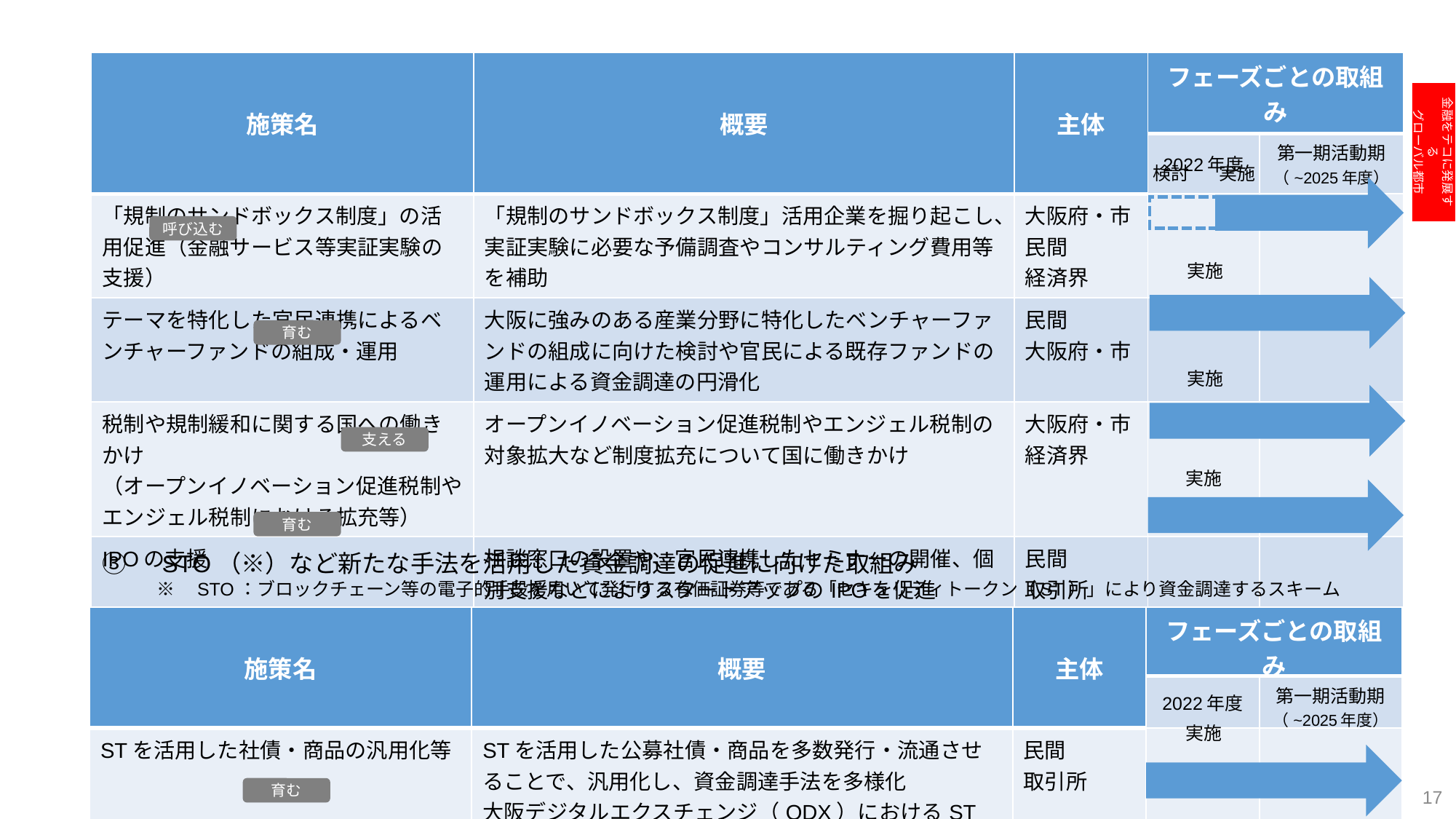

| 施策名 | 概要 | 主体 | フェーズごとの取組み |  |
| --- | --- | --- | --- | --- |
|  |  |  | 2022年度 | 第一期活動期 （~2025年度） |
| 「規制のサンドボックス制度」の活用促進（金融サービス等実証実験の支援） | 「規制のサンドボックス制度」活用企業を掘り起こし、実証実験に必要な予備調査やコンサルティング費用等を補助 | 大阪府・市 民間 経済界 |  |  |
| テーマを特化した官民連携によるベンチャーファンドの組成・運用 | 大阪に強みのある産業分野に特化したベンチャーファンドの組成に向けた検討や官民による既存ファンドの運用による資金調達の円滑化 | 民間 大阪府・市 |  |  |
| 税制や規制緩和に関する国への働きかけ （オープンイノベーション促進税制やエンジェル税制における拡充等） | オープンイノベーション促進税制やエンジェル税制の対象拡大など制度拡充について国に働きかけ | 大阪府・市 経済界 |  |  |
| IPOの支援 | 相談窓口の設置や、官民連携したセミナーの開催、個別支援などによりスタートアップのIPOを促進 | 民間 取引所 |  |  |
金融をテコに発展する
グローバル都市
検討
実施

呼び込む
実施

育む
実施

支える
実施

育む
③　STO（※）など新たな手法を活用した資金調達の促進に向けた取組み
　　　※　STO：ブロックチェーン等の電子的手段を用いて発行する有価証券等である「セキュリティトークン（ST）」により資金調達するスキーム
| 施策名 | 概要 | 主体 | フェーズごとの取組み |  |
| --- | --- | --- | --- | --- |
|  |  |  | 2022年度 | 第一期活動期 （~2025年度） |
| STを活用した社債・商品の汎用化等 | STを活用した公募社債・商品を多数発行・流通させることで、汎用化し、資金調達手法を多様化 大阪デジタルエクスチェンジ（ODX）におけるSTを活用した商品取扱いの検討 | 民間 取引所 |  |  |
実施

17
育む